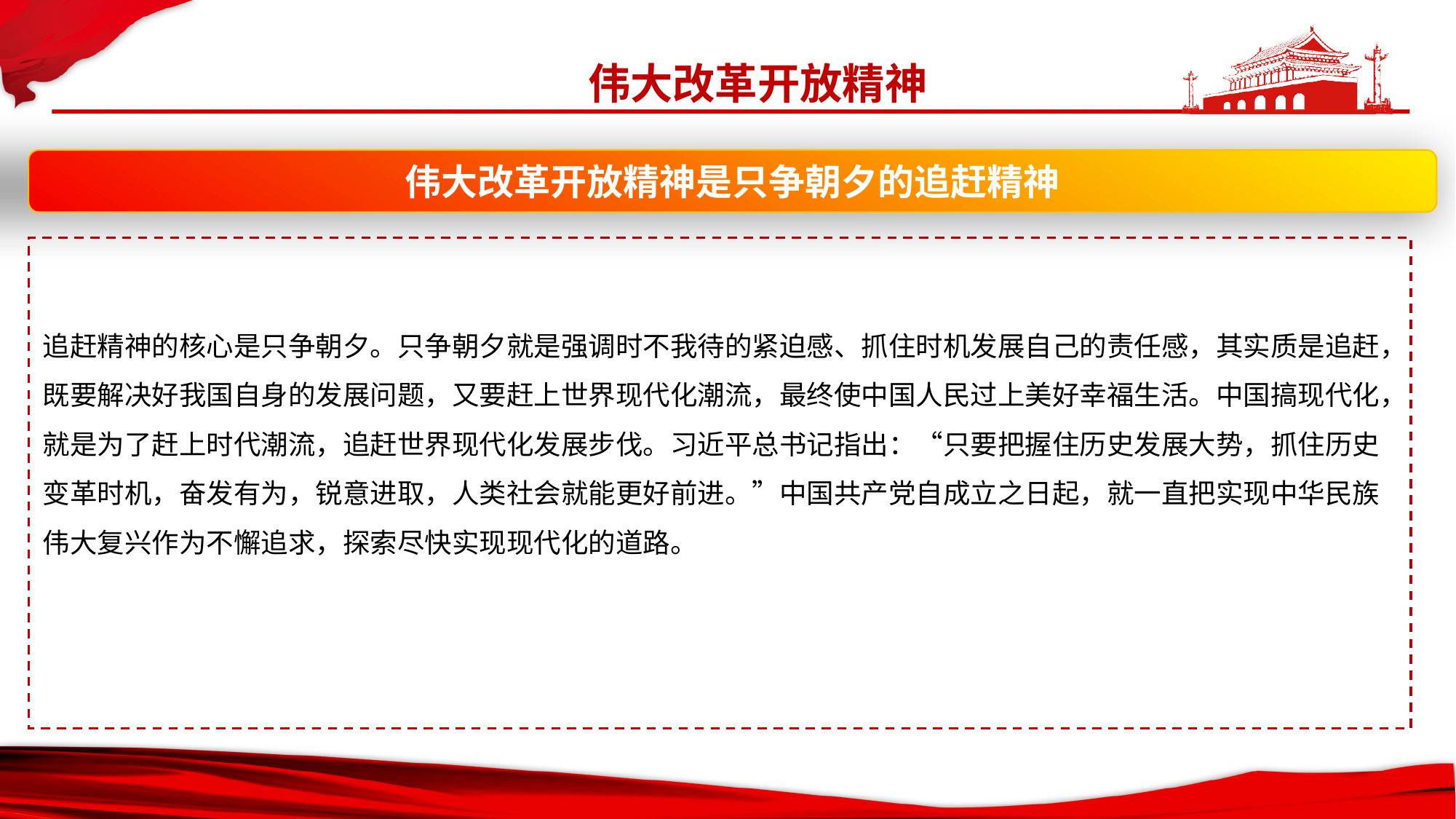

伟大改革开放精神
伟大改革开放精神是只争朝夕的追赶精神

追赶精神的核心是只争朝夕。只争朝夕就是强调时不我待的紧迫感、抓住时机发展自己的责任感，其实质是追赶，既要解决好我国自身的发展问题，又要赶上世界现代化潮流，最终使中国人民过上美好幸福生活。中国搞现代化，就是为了赶上时代潮流，追赶世界现代化发展步伐。习近平总书记指出：“只要把握住历史发展大势，抓住历史变革时机，奋发有为，锐意进取，人类社会就能更好前进。”中国共产党自成立之日起，就一直把实现中华民族伟大复兴作为不懈追求，探索尽快实现现代化的道路。